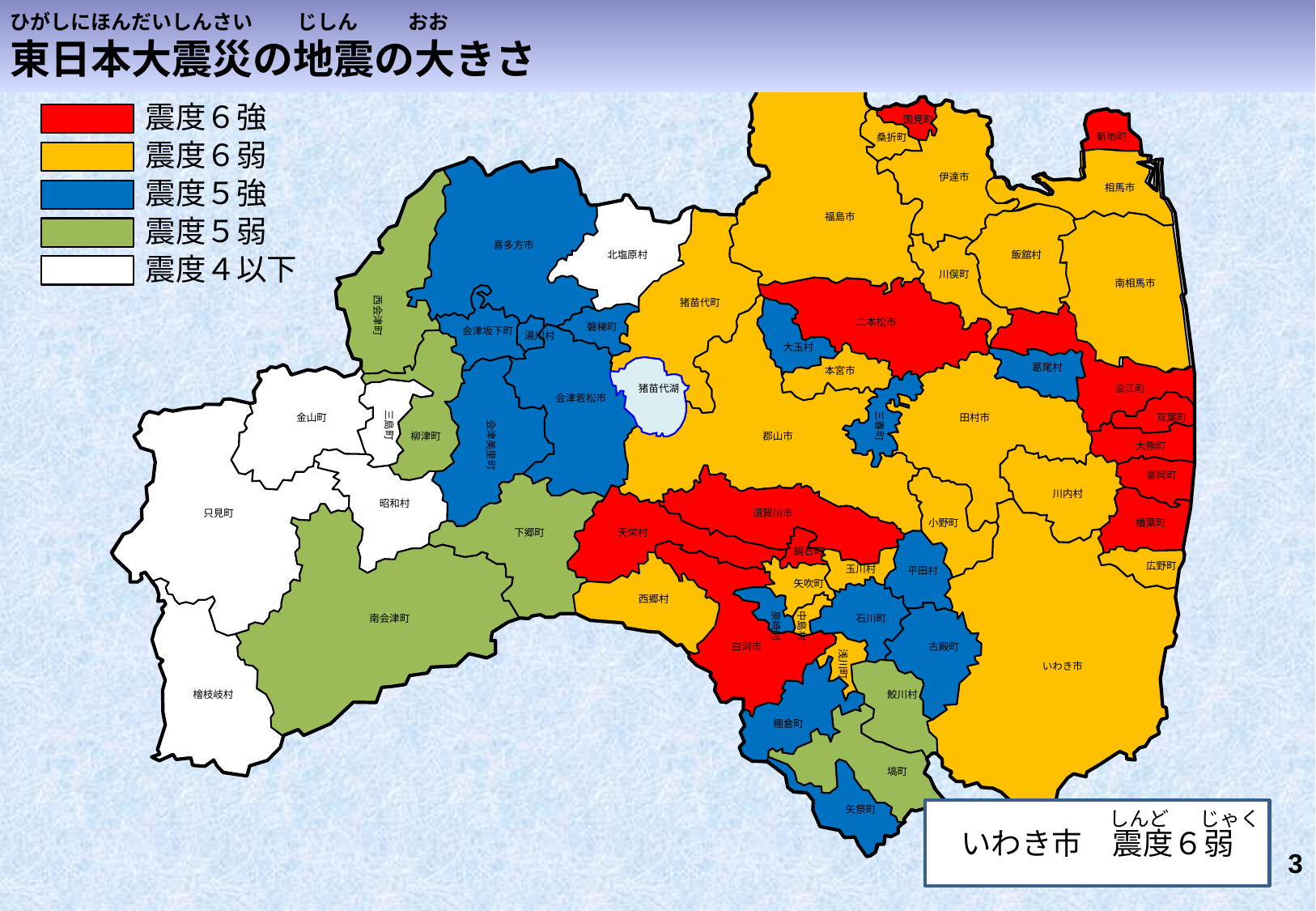

ひがしにほんだいしんさい　　 じしん 　　 おお
東日本大震災の地震の大きさ

震度６強

国見町
震度６弱
桑折町
新地町

震度５強
伊達市
相馬市

震度５弱
福島市

喜多方市
震度４以下
北塩原村
飯舘村

川俣町
南相馬市

西会津町

猪苗代町

二本松市

会津坂下町
磐梯町

湯川村
大玉村

葛尾村
本宮市

猪苗代湖
浪江町

会津若松市

三島町
三春町

会津美里町
田村市
双葉町
金山町

柳津町
郡山市
大熊町

富岡町

川内村

昭和村

只見町
須賀川市

小野町
楢葉町
下郷町
天栄村

鏡石町

平田村
玉川村
広野町

矢吹町

西郷村

泉崎村
中島村

南会津町
石川町

白河市
浅川町
古殿町

いわき市

鮫川村
檜枝岐村

棚倉町

塙町
しんど　じゃく
いわき市　震度６弱
矢祭町
3